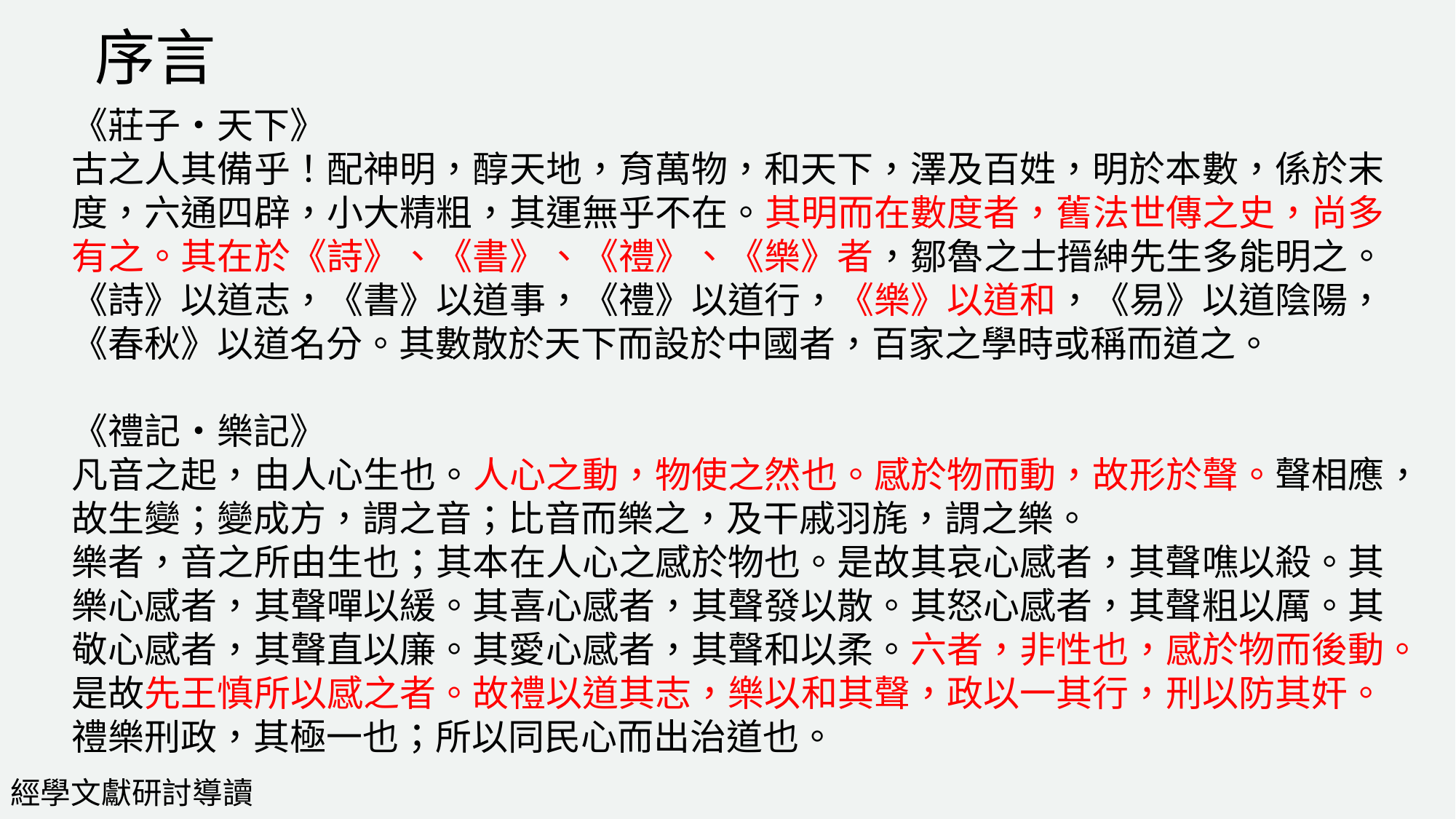

序言
《莊子‧天下》
古之人其備乎！配神明，醇天地，育萬物，和天下，澤及百姓，明於本數，係於末度，六通四辟，小大精粗，其運無乎不在。其明而在數度者，舊法世傳之史，尚多有之。其在於《詩》、《書》、《禮》、《樂》者，鄒魯之士搢紳先生多能明之。《詩》以道志，《書》以道事，《禮》以道行，《樂》以道和，《易》以道陰陽，《春秋》以道名分。其數散於天下而設於中國者，百家之學時或稱而道之。

《禮記‧樂記》
凡音之起，由人心生也。人心之動，物使之然也。感於物而動，故形於聲。聲相應，故生變；變成方，謂之音；比音而樂之，及干戚羽旄，謂之樂。
樂者，音之所由生也；其本在人心之感於物也。是故其哀心感者，其聲噍以殺。其樂心感者，其聲嘽以緩。其喜心感者，其聲發以散。其怒心感者，其聲粗以厲。其敬心感者，其聲直以廉。其愛心感者，其聲和以柔。六者，非性也，感於物而後動。是故先王慎所以感之者。故禮以道其志，樂以和其聲，政以一其行，刑以防其奸。禮樂刑政，其極一也；所以同民心而出治道也。